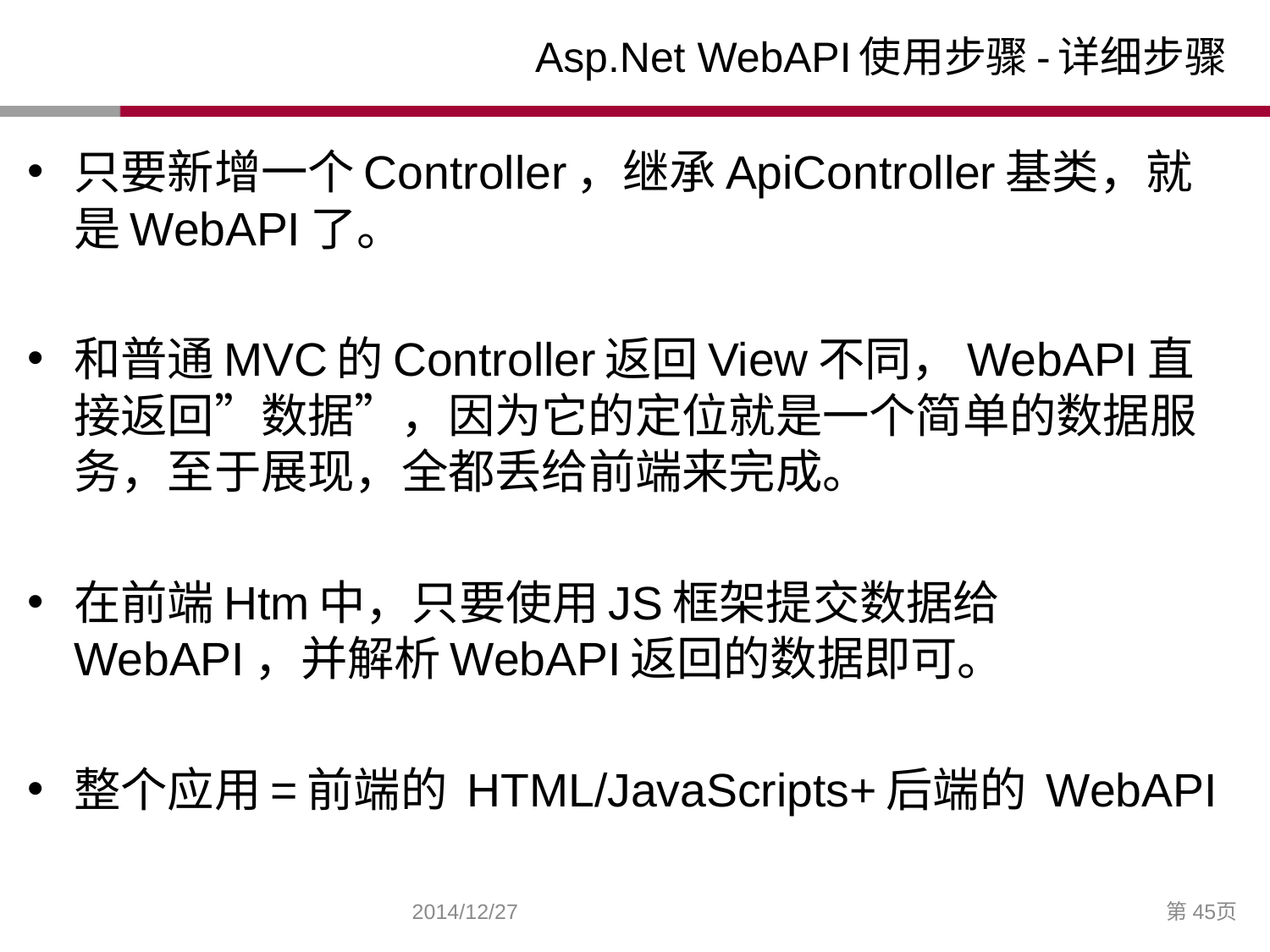

# Asp.Net WebAPI使用步骤-详细步骤
只要新增一个Controller，继承ApiController基类，就是WebAPI了。

和普通MVC的Controller返回View不同，WebAPI直接返回”数据”，因为它的定位就是一个简单的数据服务，至于展现，全都丢给前端来完成。

在前端Htm中，只要使用JS框架提交数据给WebAPI，并解析WebAPI返回的数据即可。

整个应用=前端的 HTML/JavaScripts+后端的 WebAPI

2014/12/27
第45页